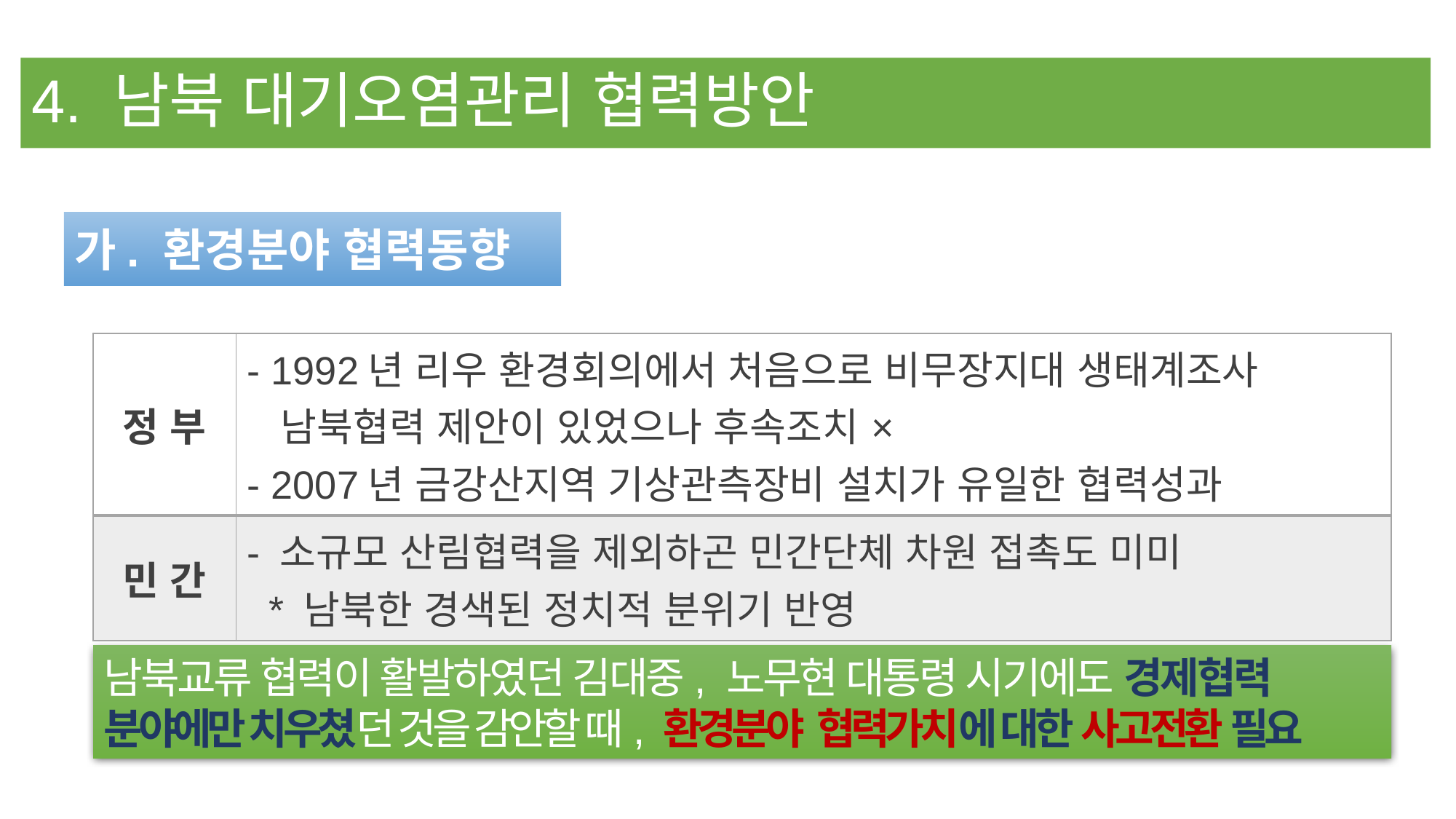

# 4. 남북 대기오염관리 협력방안
가. 환경분야 협력동향

| 정 부 | - 1992년 리우 환경회의에서 처음으로 비무장지대 생태계조사 남북협력 제안이 있었으나 후속조치× - 2007년 금강산지역 기상관측장비 설치가 유일한 협력성과 |
| --- | --- |
| 민 간 | - 소규모 산림협력을 제외하곤 민간단체 차원 접촉도 미미 \* 남북한 경색된 정치적 분위기 반영 |
남북교류 협력이 활발하였던 김대중, 노무현 대통령 시기에도 경제협력
분야에만 치우쳤던 것을 감안할 때, 환경분야 협력가치에 대한 사고전환 필요